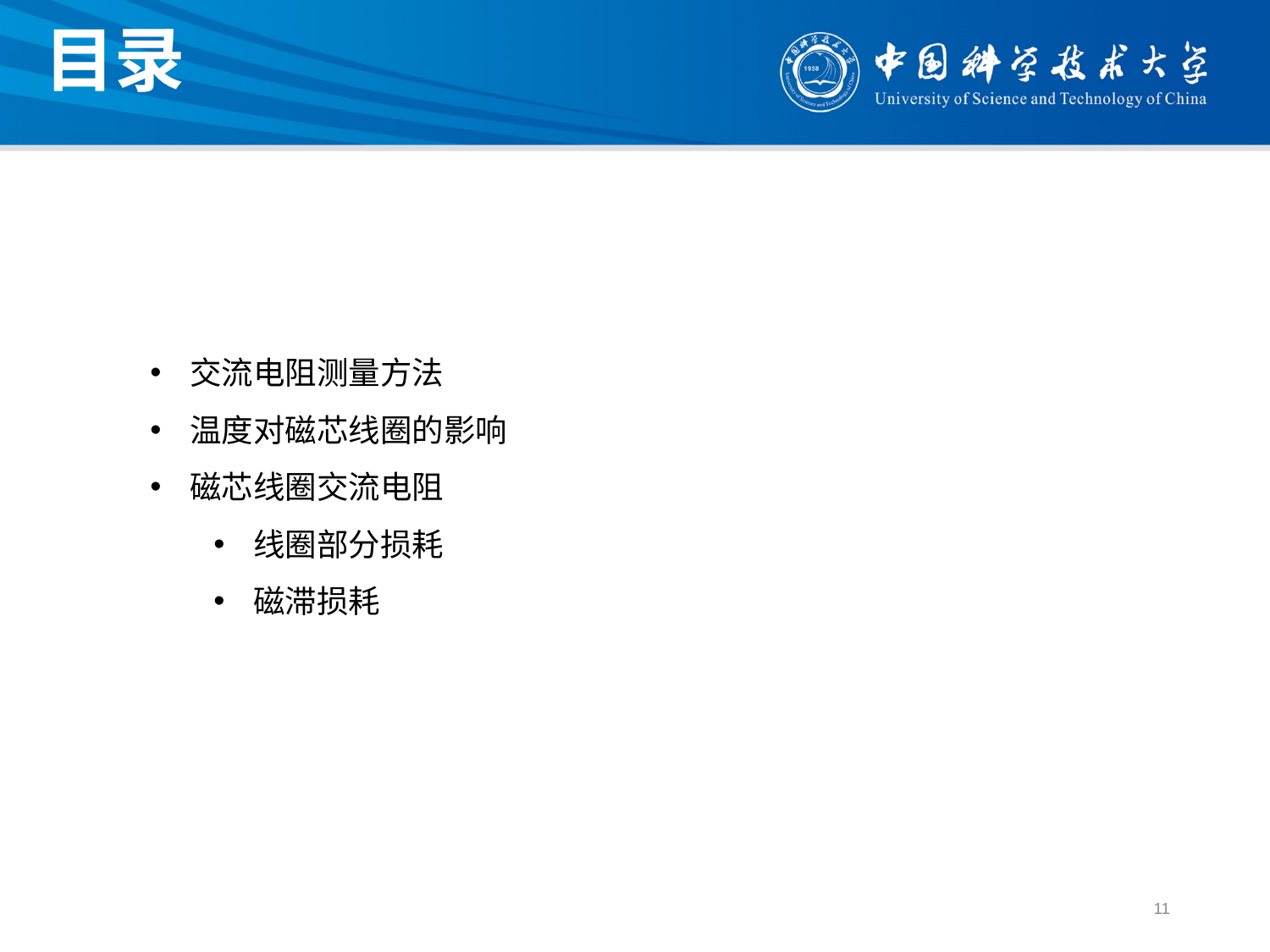

目录
交流电阻测量方法
温度对磁芯线圈的影响
磁芯线圈交流电阻
线圈部分损耗
磁滞损耗

11